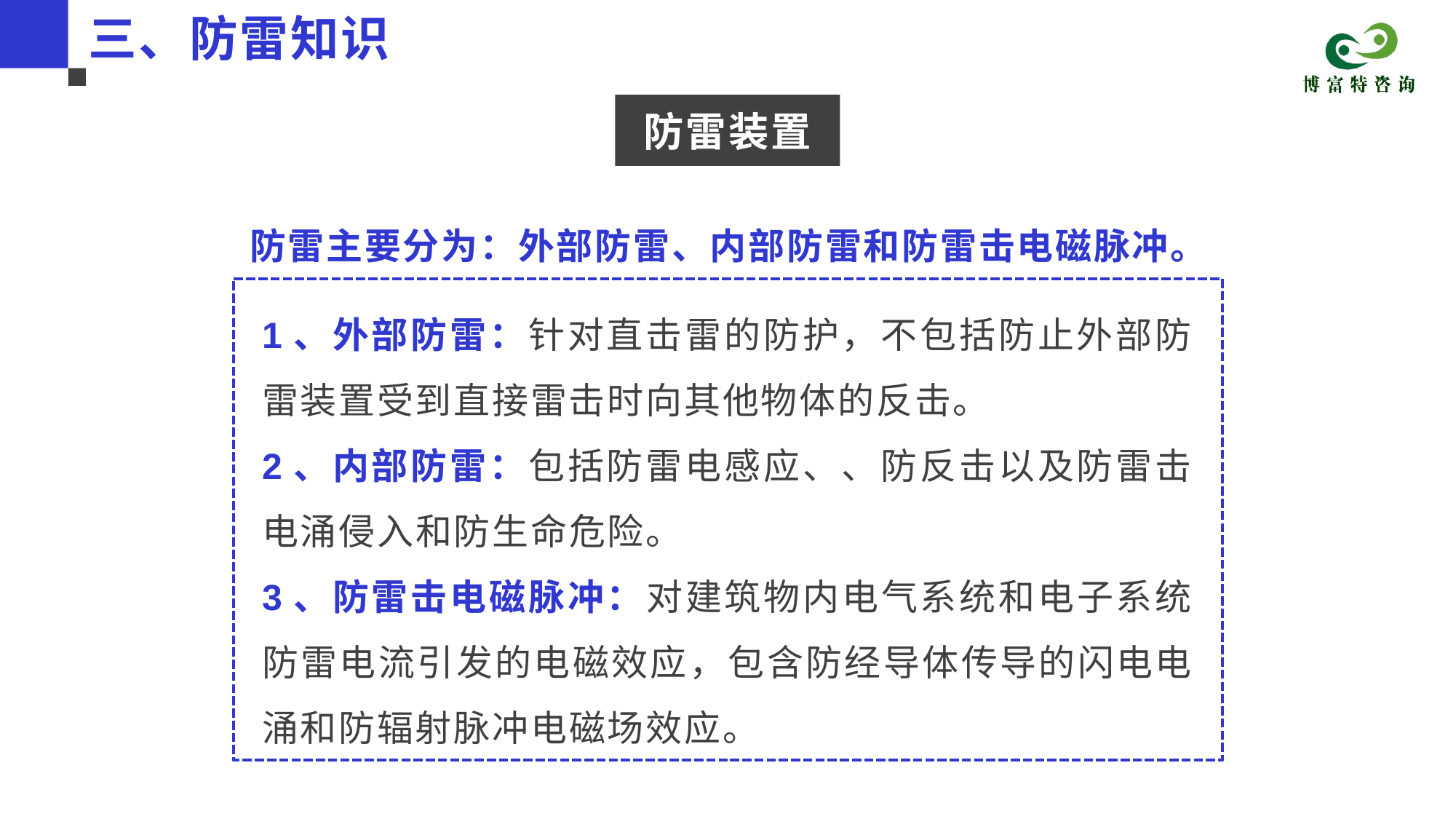

三、防雷知识
防雷装置
防雷主要分为：外部防雷、内部防雷和防雷击电磁脉冲。
1、外部防雷：针对直击雷的防护，不包括防止外部防雷装置受到直接雷击时向其他物体的反击。
2、内部防雷：包括防雷电感应、、防反击以及防雷击电涌侵入和防生命危险。
3、防雷击电磁脉冲：对建筑物内电气系统和电子系统防雷电流引发的电磁效应，包含防经导体传导的闪电电涌和防辐射脉冲电磁场效应。